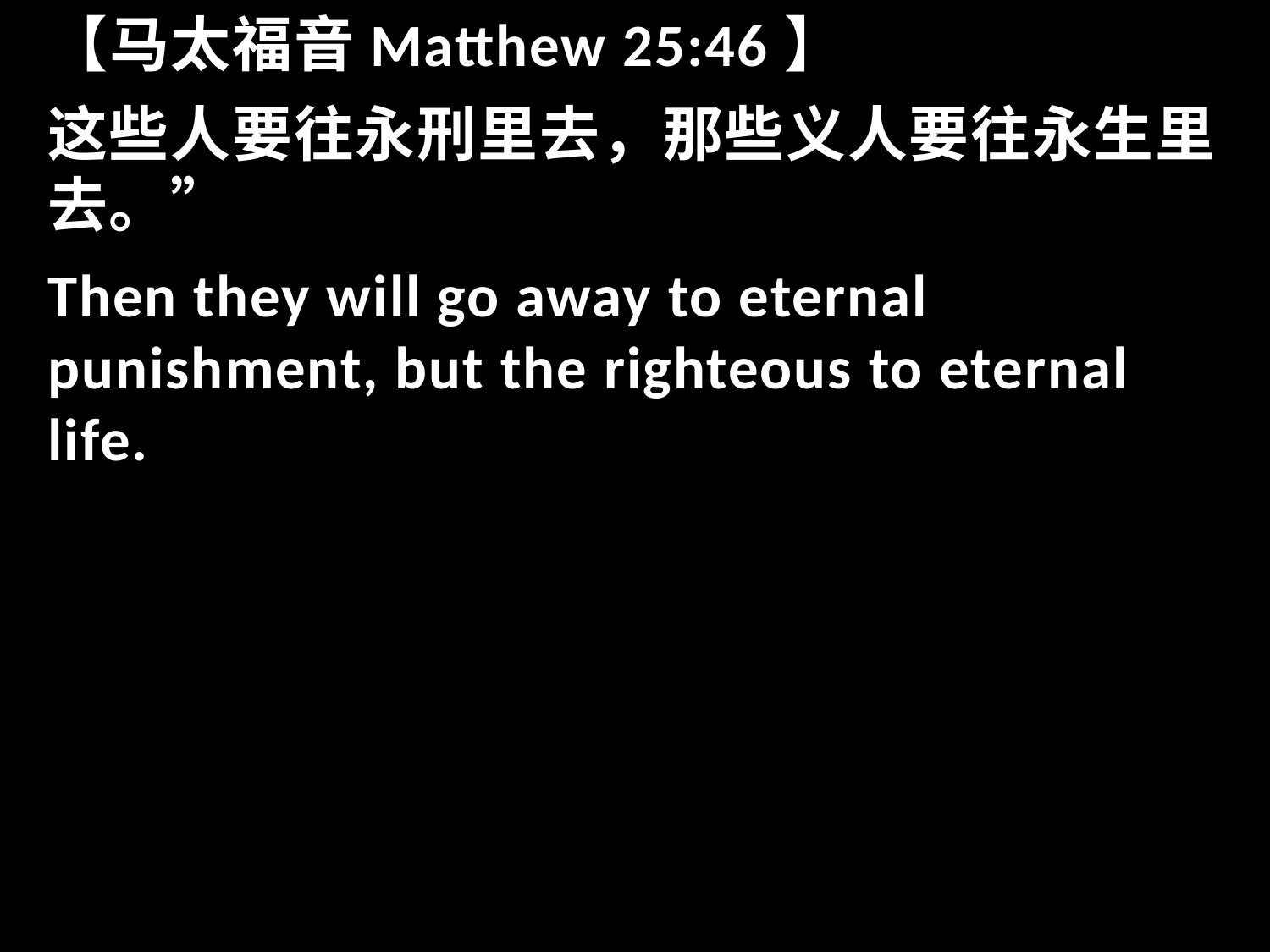

【马太福音Matthew 25:46】
这些人要往永刑里去，那些义人要往永生里去。”
Then they will go away to eternal punishment, but the righteous to eternal life.